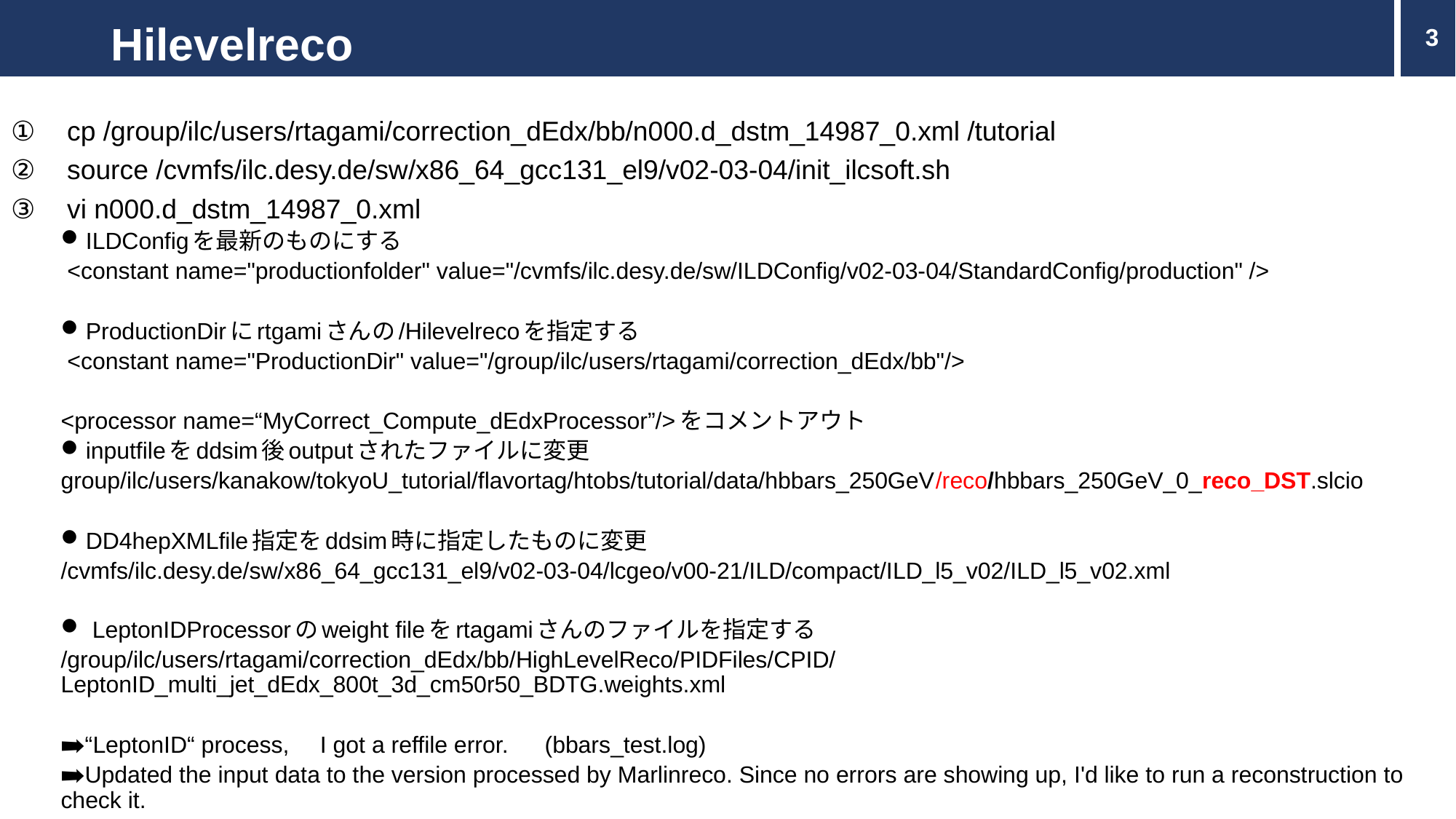

# Hilevelreco
3
cp /group/ilc/users/rtagami/correction_dEdx/bb/n000.d_dstm_14987_0.xml /tutorial
source /cvmfs/ilc.desy.de/sw/x86_64_gcc131_el9/v02-03-04/init_ilcsoft.sh
vi n000.d_dstm_14987_0.xml
ILDConfigを最新のものにする
 <constant name="productionfolder" value="/cvmfs/ilc.desy.de/sw/ILDConfig/v02-03-04/StandardConfig/production" />

ProductionDirにrtgamiさんの/Hilevelrecoを指定する
 <constant name="ProductionDir" value="/group/ilc/users/rtagami/correction_dEdx/bb"/>

<processor name=“MyCorrect_Compute_dEdxProcessor”/>をコメントアウト
inputfileをddsim後outputされたファイルに変更
group/ilc/users/kanakow/tokyoU_tutorial/flavortag/htobs/tutorial/data/hbbars_250GeV/reco/hbbars_250GeV_0_reco_DST.slcio

DD4hepXMLfile指定をddsim時に指定したものに変更
/cvmfs/ilc.desy.de/sw/x86_64_gcc131_el9/v02-03-04/lcgeo/v00-21/ILD/compact/ILD_l5_v02/ILD_l5_v02.xml

 LeptonIDProcessorのweight fileをrtagamiさんのファイルを指定する
/group/ilc/users/rtagami/correction_dEdx/bb/HighLevelReco/PIDFiles/CPID/LeptonID_multi_jet_dEdx_800t_3d_cm50r50_BDTG.weights.xml

➡“LeptonID“ process,　I got a reffile error.　 (bbars_test.log)
➡Updated the input data to the version processed by Marlinreco. Since no errors are showing up, I'd like to run a reconstruction to check it.